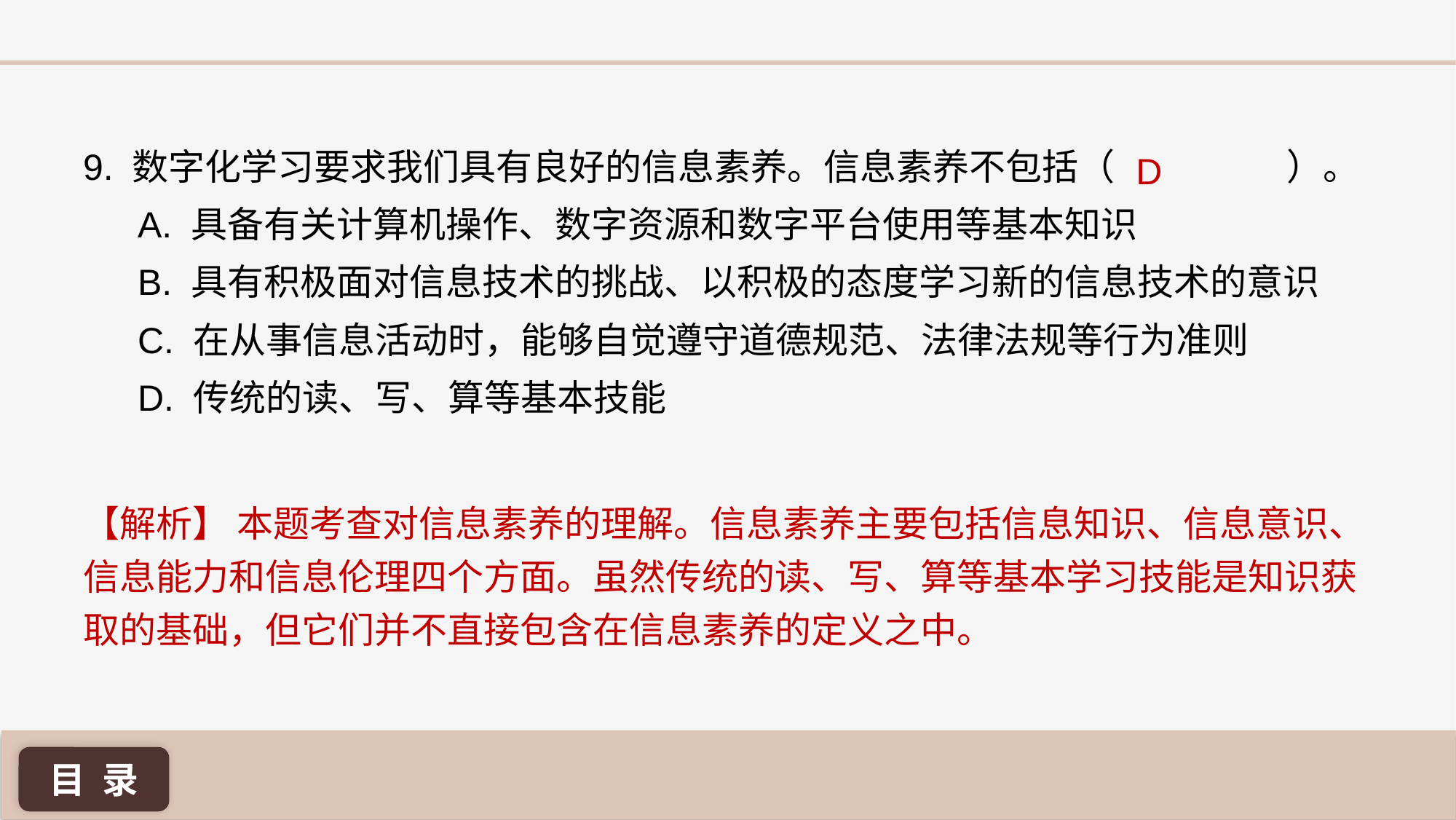

9. 数字化学习要求我们具有良好的信息素养。信息素养不包括（ 	       ）。
A. 具备有关计算机操作、数字资源和数字平台使用等基本知识
B. 具有积极面对信息技术的挑战、以积极的态度学习新的信息技术的意识
C. 在从事信息活动时，能够自觉遵守道德规范、法律法规等行为准则
D. 传统的读、写、算等基本技能
 D
【解析】 本题考查对信息素养的理解。信息素养主要包括信息知识、信息意识、信息能力和信息伦理四个方面。虽然传统的读、写、算等基本学习技能是知识获取的基础，但它们并不直接包含在信息素养的定义之中。